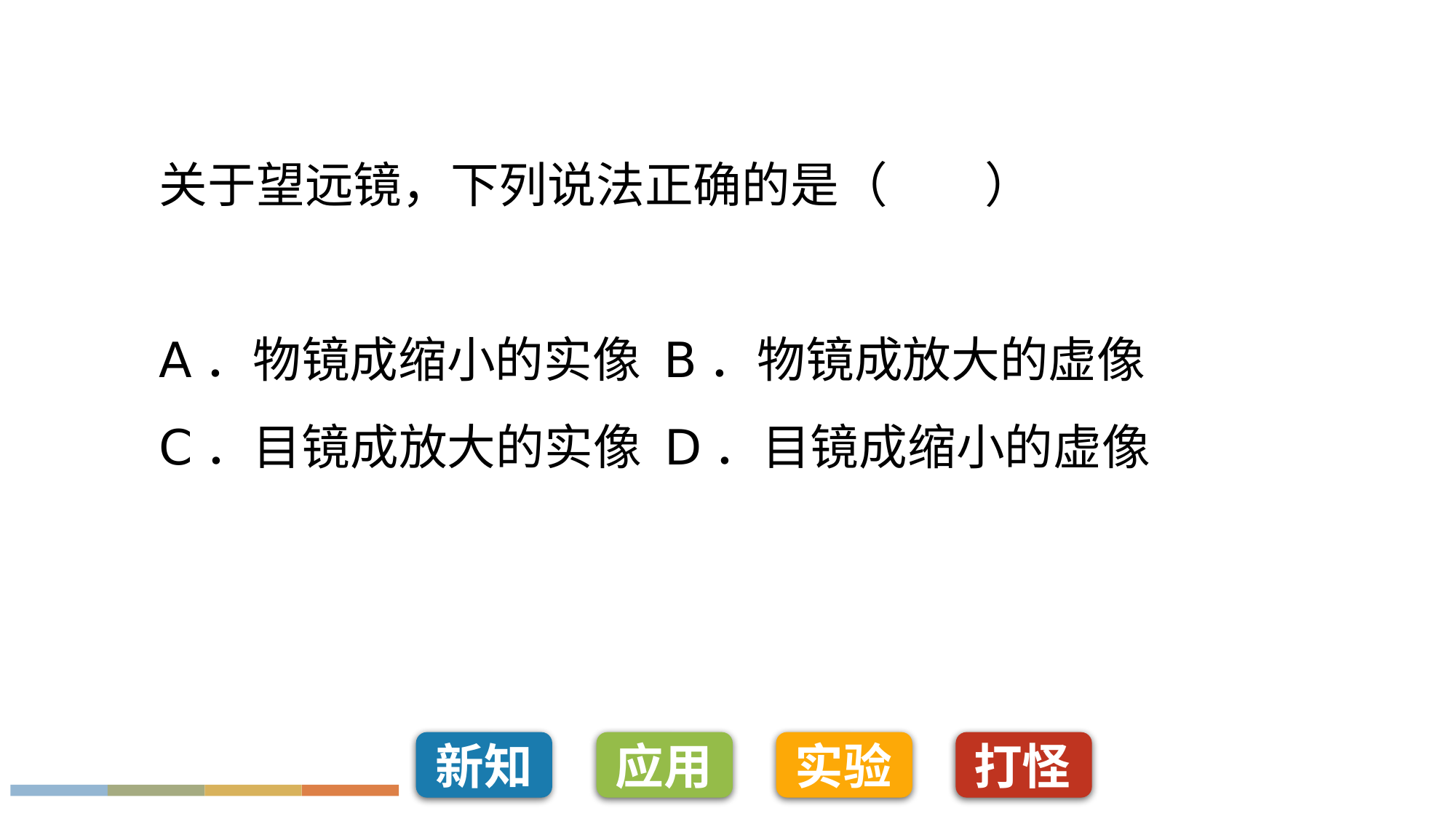

关于望远镜，下列说法正确的是（　　）

A．物镜成缩小的实像 B．物镜成放大的虚像
C．目镜成放大的实像 D．目镜成缩小的虚像